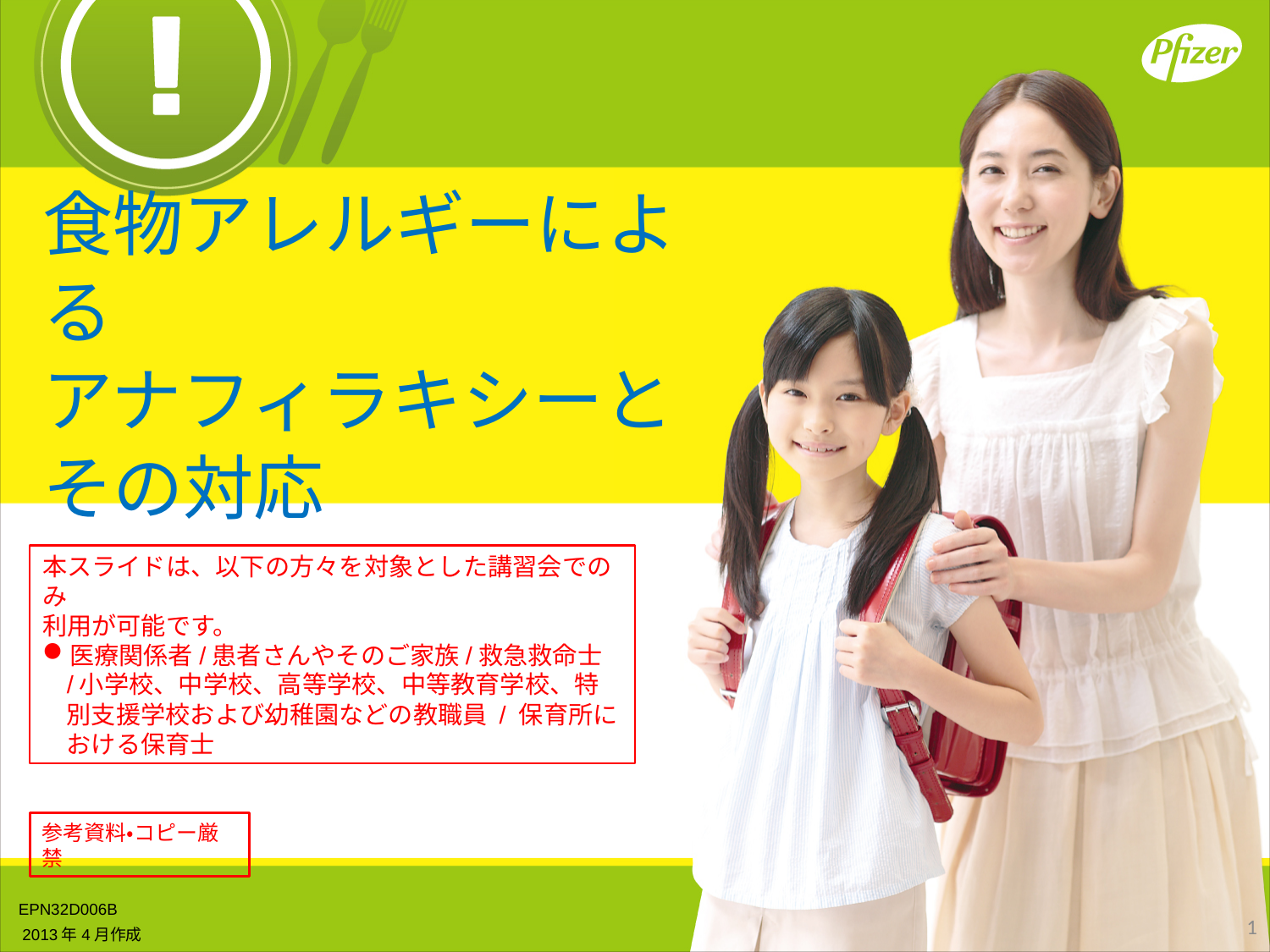

# 食物アレルギーによる アナフィラキシーと その対応
本スライドは、以下の方々を対象とした講習会でのみ
利用が可能です。
医療関係者/患者さんやそのご家族/救急救命士  /小学校、中学校、高等学校、中等教育学校、特別支援学校および幼稚園などの教職員 / 保育所における保育士
参考資料・コピー厳禁
EPN32D006B
1
2013年4月作成